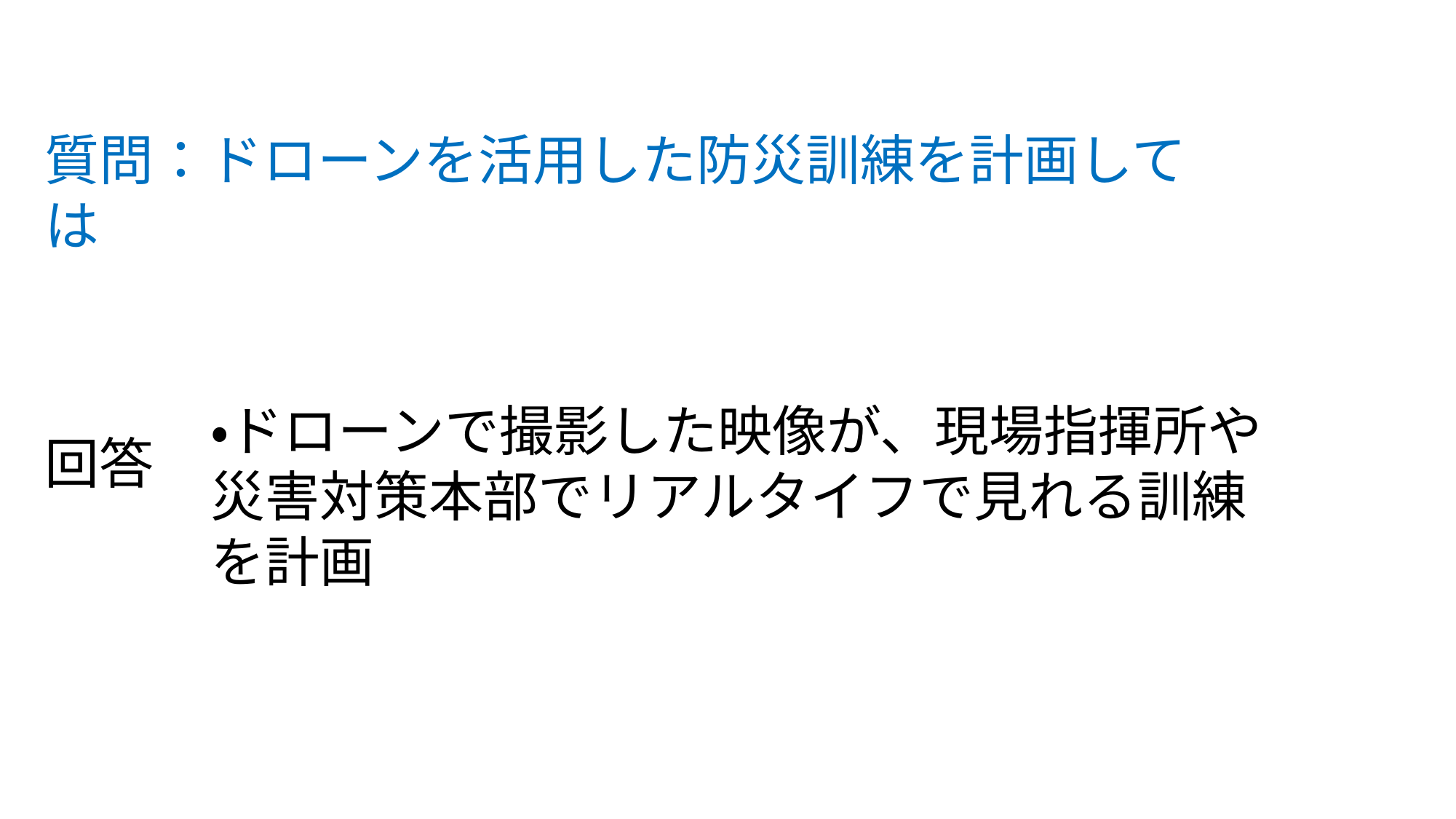

質問：ドローンを活用した防災訓練を計画しては
・ドローンで撮影した映像が、現場指揮所や災害対策本部でリアルタイフで見れる訓練を計画
回答